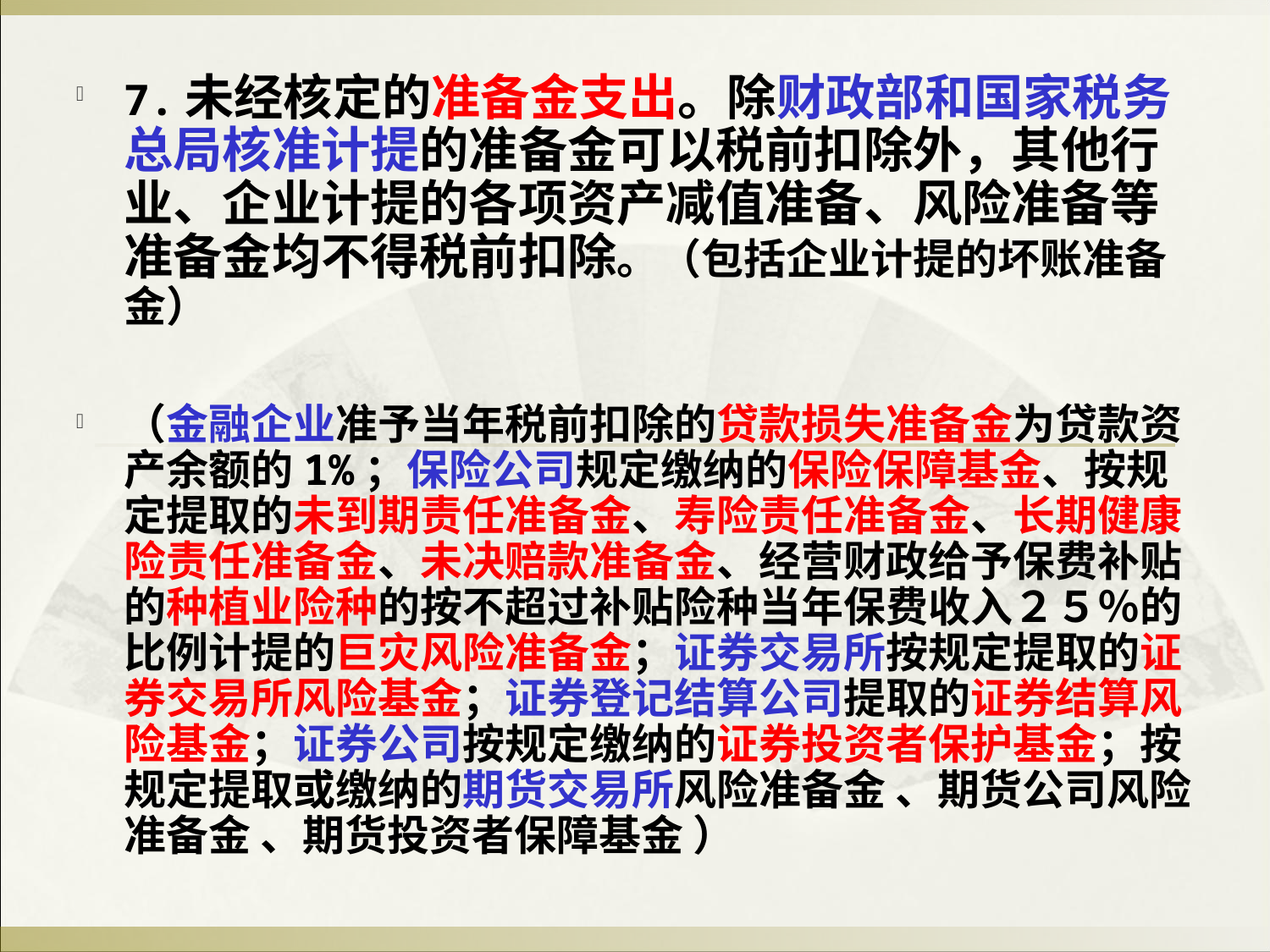

7.未经核定的准备金支出。除财政部和国家税务总局核准计提的准备金可以税前扣除外，其他行业、企业计提的各项资产减值准备、风险准备等准备金均不得税前扣除。（包括企业计提的坏账准备金）

（金融企业准予当年税前扣除的贷款损失准备金为贷款资产余额的1%；保险公司规定缴纳的保险保障基金、按规定提取的未到期责任准备金、寿险责任准备金、长期健康险责任准备金、未决赔款准备金、经营财政给予保费补贴的种植业险种的按不超过补贴险种当年保费收入２５％的比例计提的巨灾风险准备金；证券交易所按规定提取的证券交易所风险基金；证券登记结算公司提取的证券结算风险基金；证券公司按规定缴纳的证券投资者保护基金；按规定提取或缴纳的期货交易所风险准备金 、期货公司风险准备金 、期货投资者保障基金 ）